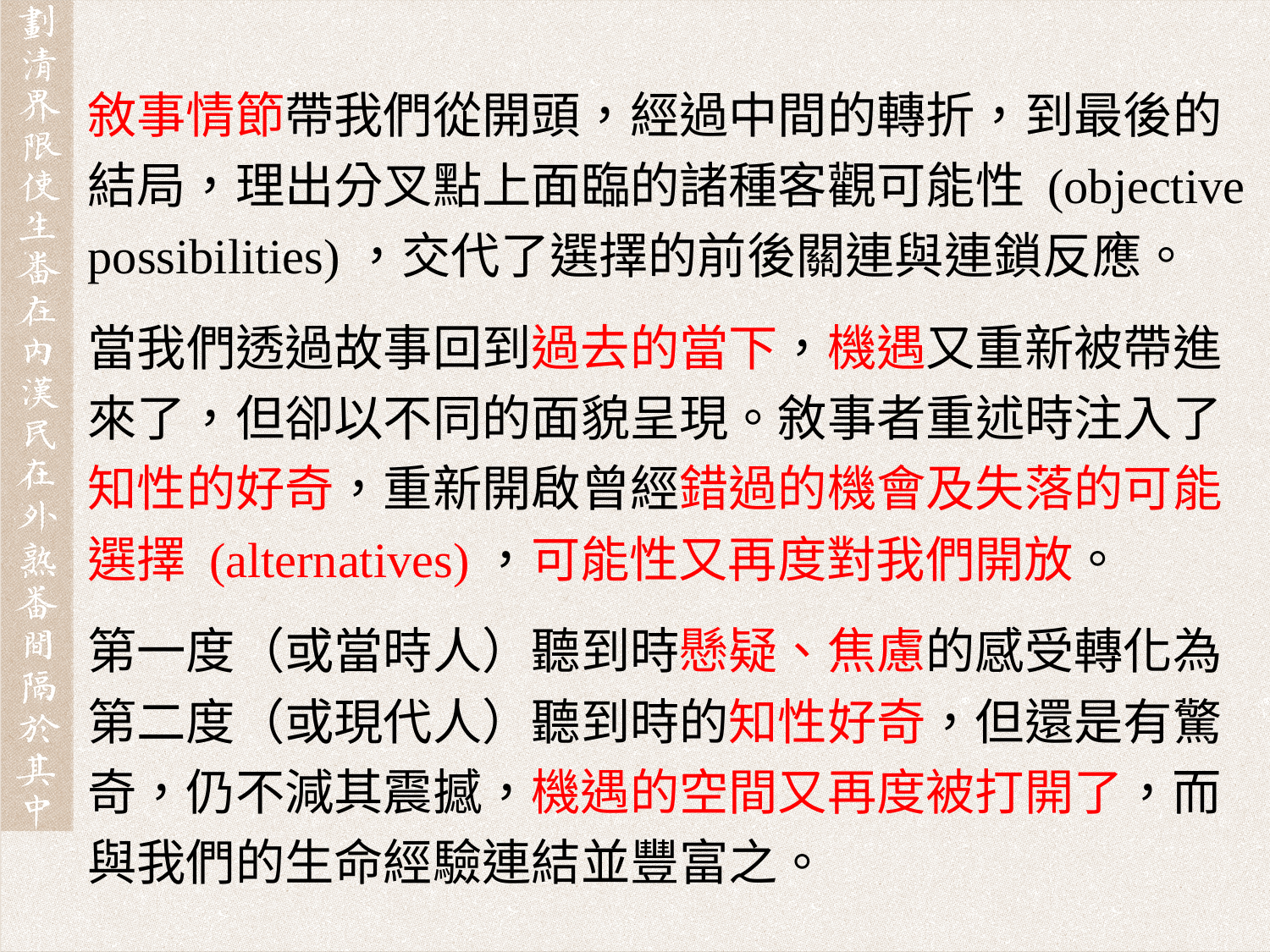

敘事情節帶我們從開頭，經過中間的轉折，到最後的結局，理出分叉點上面臨的諸種客觀可能性 (objective possibilities)，交代了選擇的前後關連與連鎖反應。
當我們透過故事回到過去的當下，機遇又重新被帶進來了，但卻以不同的面貌呈現。敘事者重述時注入了知性的好奇，重新開啟曾經錯過的機會及失落的可能選擇 (alternatives)，可能性又再度對我們開放。
第一度（或當時人）聽到時懸疑、焦慮的感受轉化為第二度（或現代人）聽到時的知性好奇，但還是有驚奇，仍不減其震撼，機遇的空間又再度被打開了，而與我們的生命經驗連結並豐富之。